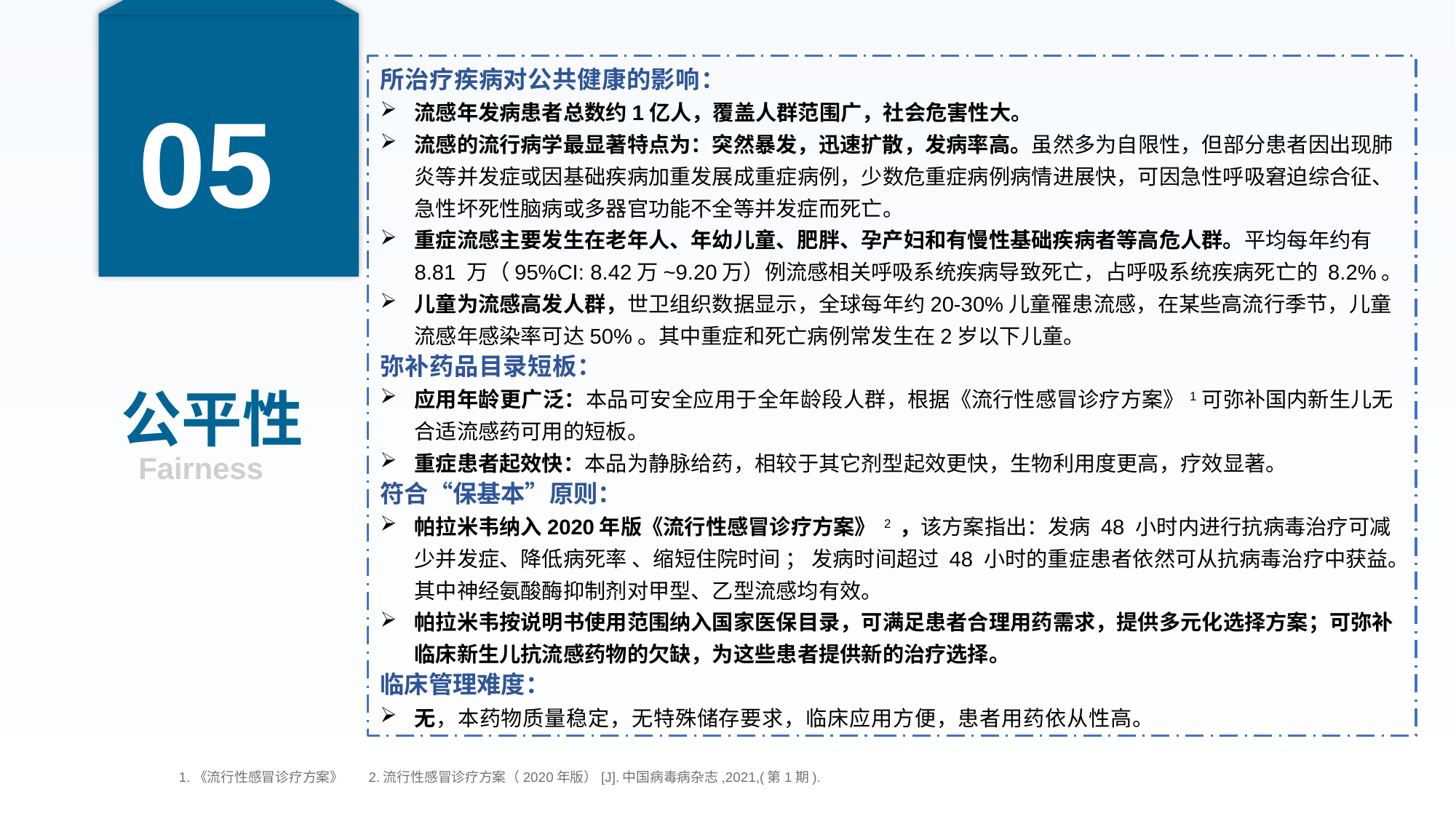

所治疗疾病对公共健康的影响：
流感年发病患者总数约1亿人，覆盖人群范围广，社会危害性大。
流感的流行病学最显著特点为：突然暴发，迅速扩散，发病率高。虽然多为自限性，但部分患者因出现肺炎等并发症或因基础疾病加重发展成重症病例，少数危重症病例病情进展快，可因急性呼吸窘迫综合征、急性坏死性脑病或多器官功能不全等并发症而死亡。
重症流感主要发生在老年人、年幼儿童、肥胖、孕产妇和有慢性基础疾病者等高危人群。平均每年约有 8.81 万（95%CI: 8.42万~9.20万）例流感相关呼吸系统疾病导致死亡，占呼吸系统疾病死亡的 8.2%。
儿童为流感高发人群，世卫组织数据显示，全球每年约20-30%儿童罹患流感，在某些高流行季节，儿童流感年感染率可达50%。其中重症和死亡病例常发生在2岁以下儿童。
弥补药品目录短板：
应用年龄更广泛：本品可安全应用于全年龄段人群，根据《流行性感冒诊疗方案》1可弥补国内新生儿无合适流感药可用的短板。
重症患者起效快：本品为静脉给药，相较于其它剂型起效更快，生物利用度更高，疗效显著。
符合“保基本”原则：
帕拉米韦纳入2020年版《流行性感冒诊疗方案》 2 ，该方案指出：发病 48 小时内进行抗病毒治疗可减少并发症、降低病死率 、缩短住院时间 ； 发病时间超过 48 小时的重症患者依然可从抗病毒治疗中获益。其中神经氨酸酶抑制剂对甲型、乙型流感均有效。
帕拉米韦按说明书使用范围纳入国家医保目录，可满足患者合理用药需求，提供多元化选择方案；可弥补临床新生儿抗流感药物的欠缺，为这些患者提供新的治疗选择。
临床管理难度：
无，本药物质量稳定，无特殊储存要求，临床应用方便，患者用药依从性高。
05
公平性
Fairness
1.《流行性感冒诊疗方案》       2.流行性感冒诊疗方案（2020年版）[J].中国病毒病杂志,2021,(第1期).